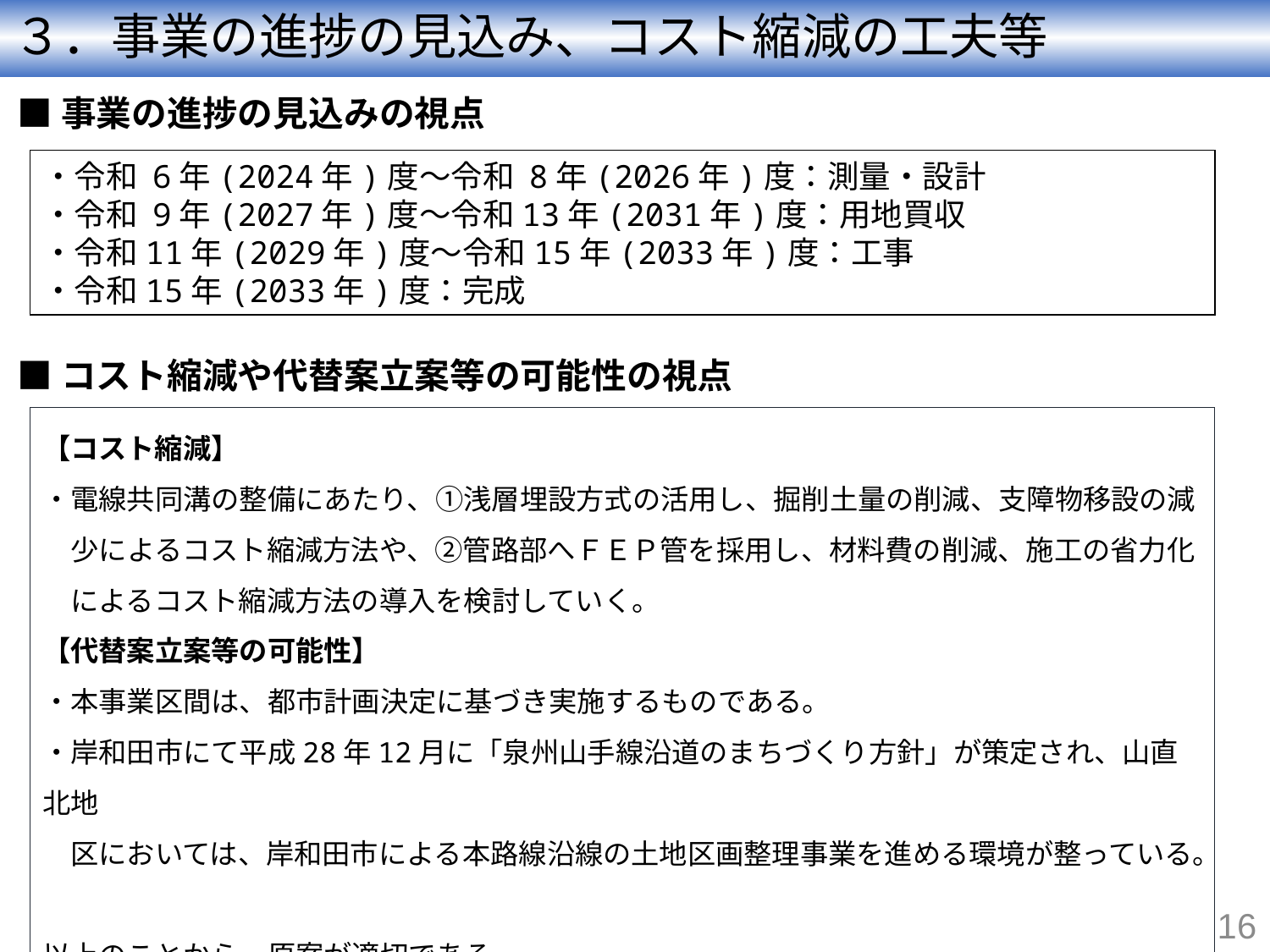

３．事業の進捗の見込み、コスト縮減の工夫等
■事業の進捗の見込みの視点
・令和 6年(2024年)度～令和 8年(2026年)度：測量・設計
・令和 9年(2027年)度～令和13年(2031年)度：用地買収
・令和11年(2029年)度～令和15年(2033年)度：工事
・令和15年(2033年)度：完成
■コスト縮減や代替案立案等の可能性の視点
【コスト縮減】
・電線共同溝の整備にあたり、①浅層埋設方式の活用し、掘削土量の削減、支障物移設の減
　少によるコスト縮減方法や、②管路部へＦＥＰ管を採用し、材料費の削減、施工の省力化
　によるコスト縮減方法の導入を検討していく。
【代替案立案等の可能性】
・本事業区間は、都市計画決定に基づき実施するものである。
・岸和田市にて平成28年12月に「泉州山手線沿道のまちづくり方針」が策定され、山直北地
　区においては、岸和田市による本路線沿線の土地区画整理事業を進める環境が整っている。

以上のことから、原案が適切である。
16